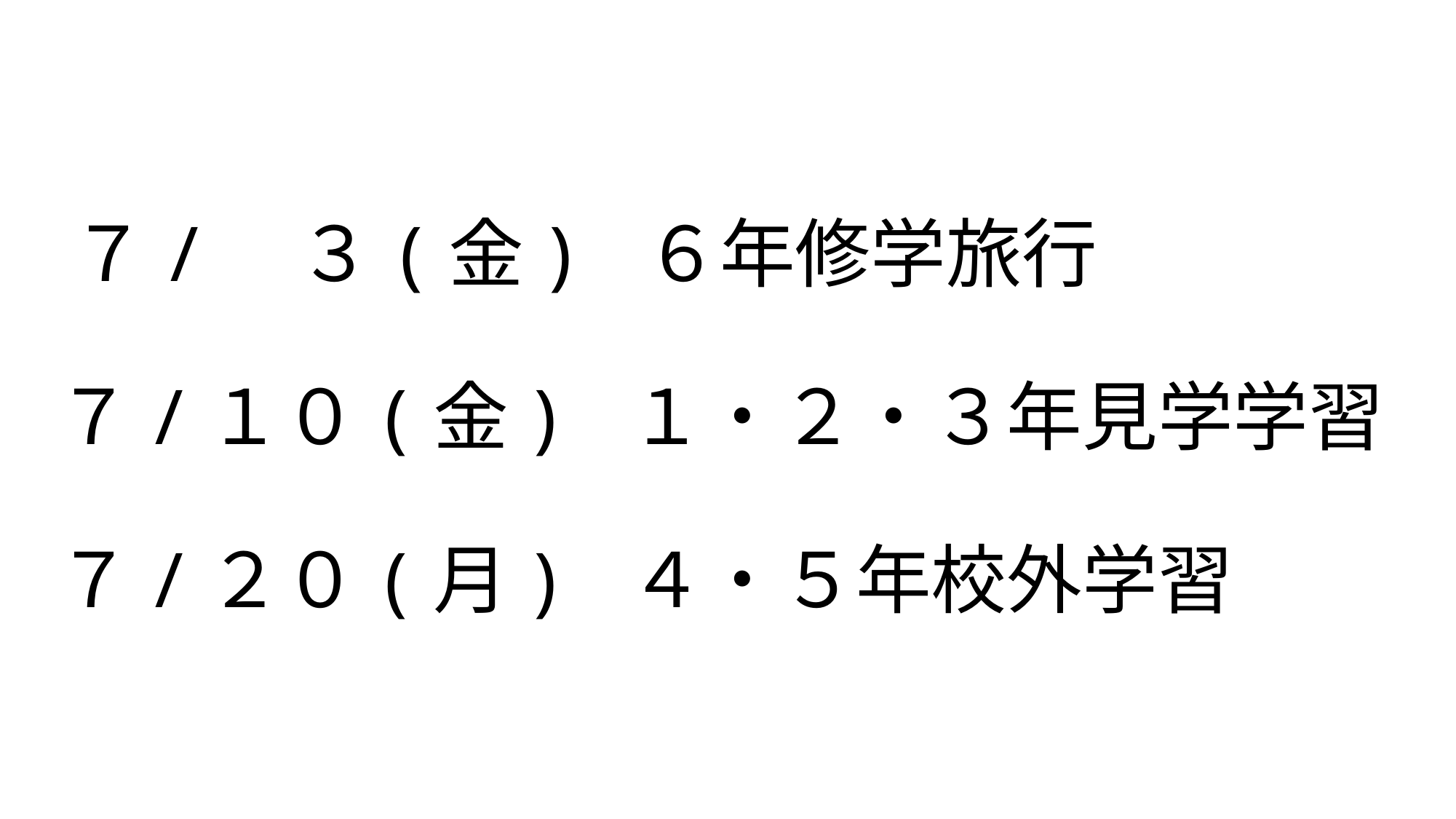

# ７/　３(金) ６年修学旅行 ７/１０(金) １・２・３年見学学習 ７/２０(月) ４・５年校外学習